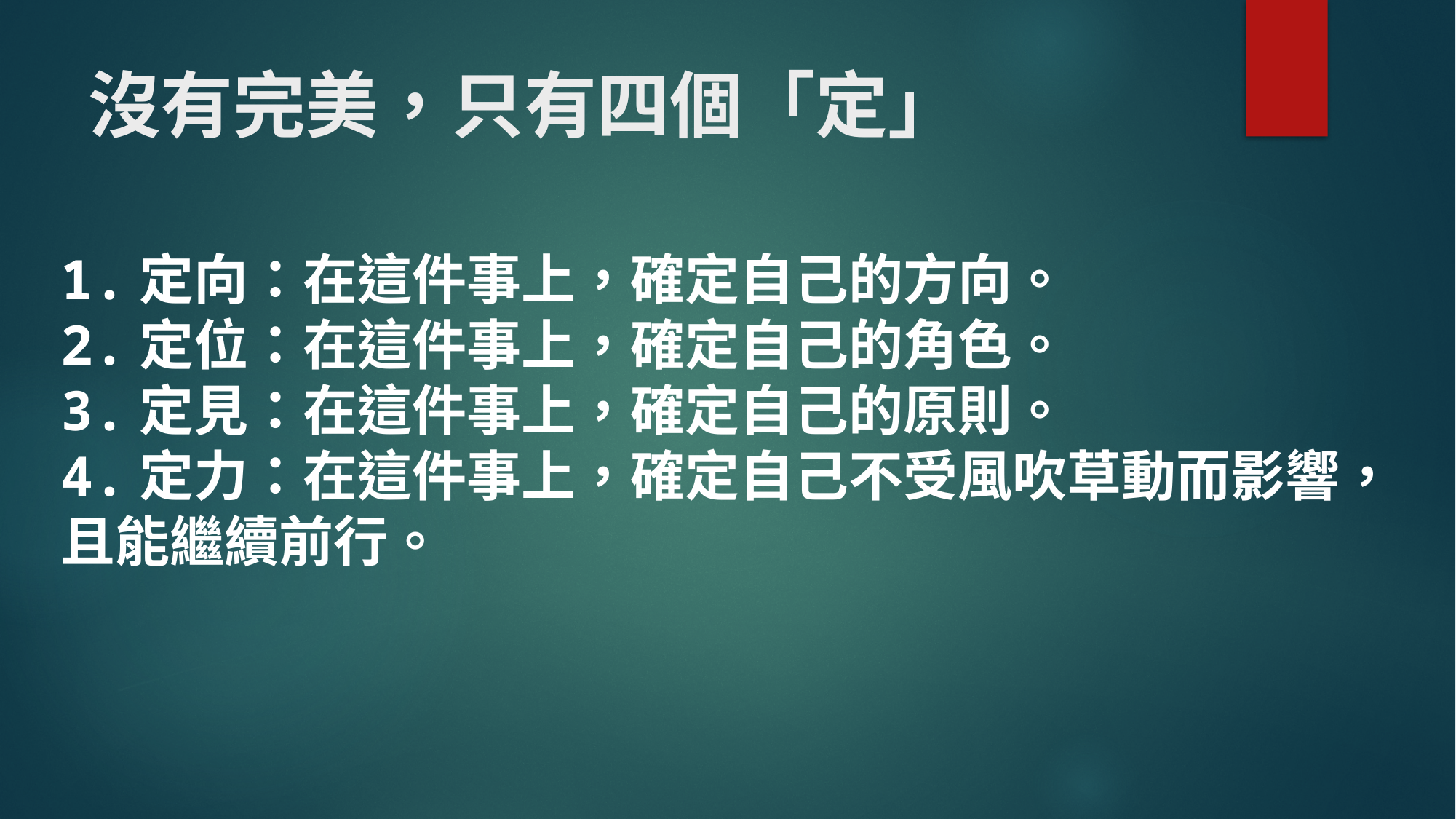

# 沒有完美，只有四個「定」
1.定向：在這件事上，確定自己的方向。
2.定位：在這件事上，確定自己的角色。
3.定見：在這件事上，確定自己的原則。
4.定力：在這件事上，確定自己不受風吹草動而影響，且能繼續前行。